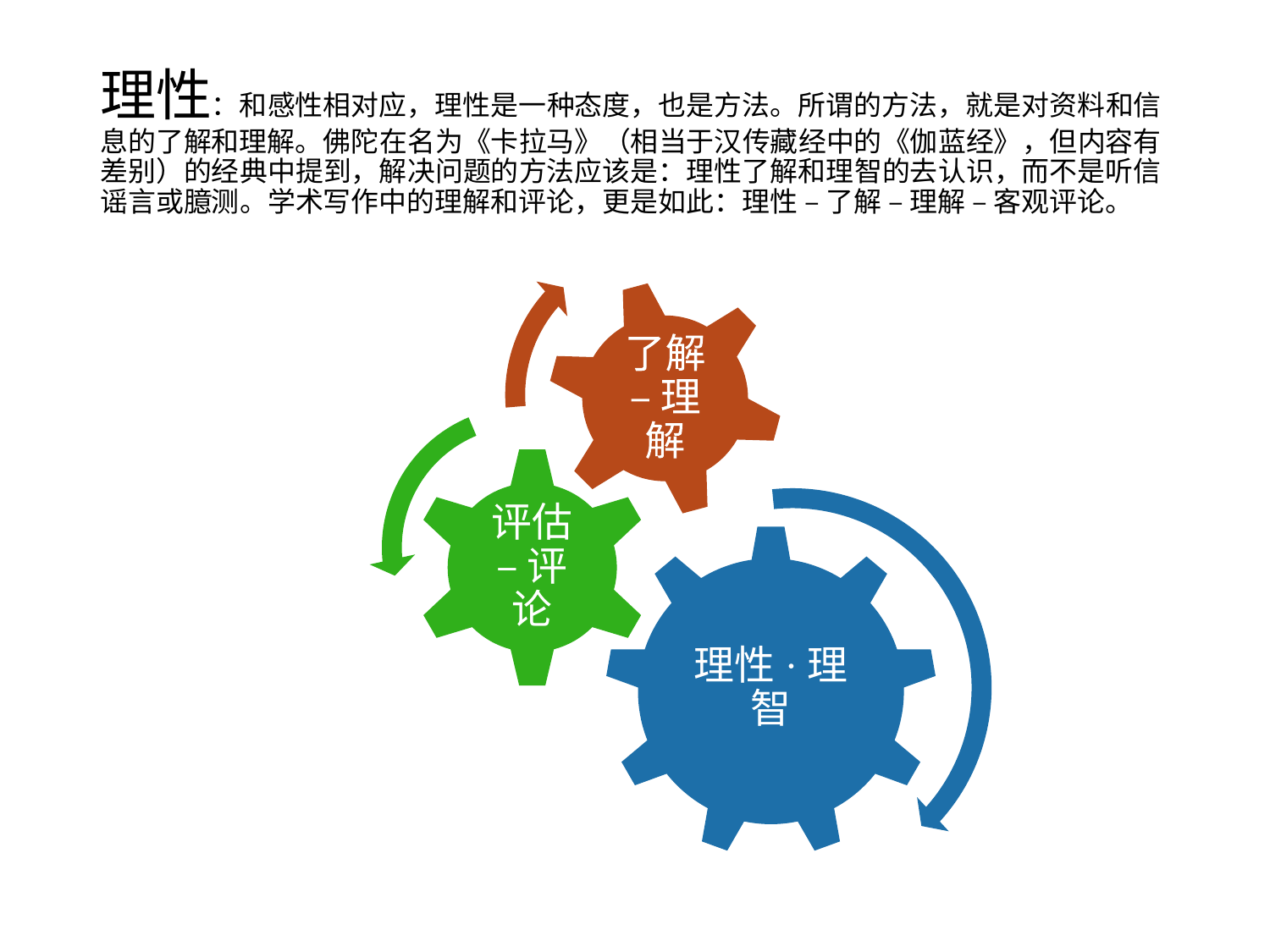

# 理性：和感性相对应，理性是一种态度，也是方法。所谓的方法，就是对资料和信息的了解和理解。佛陀在名为《卡拉马》（相当于汉传藏经中的《伽蓝经》，但内容有差别）的经典中提到，解决问题的方法应该是：理性了解和理智的去认识，而不是听信谣言或臆测。学术写作中的理解和评论，更是如此：理性 – 了解 – 理解 – 客观评论。
理性·理智
评估 – 评论
了解 – 理解